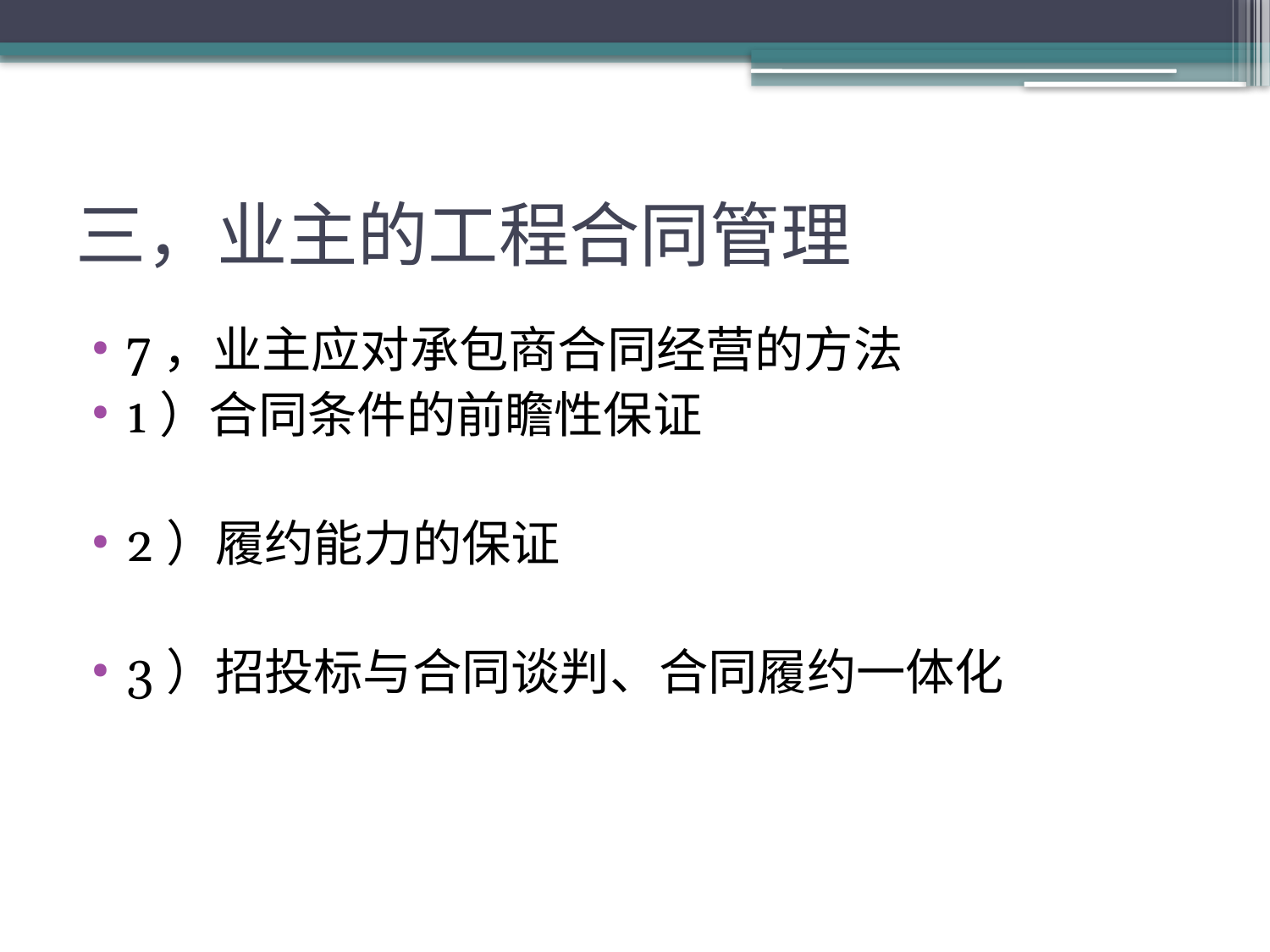

# 三，业主的工程合同管理
7，业主应对承包商合同经营的方法
1）合同条件的前瞻性保证

2）履约能力的保证

3）招投标与合同谈判、合同履约一体化